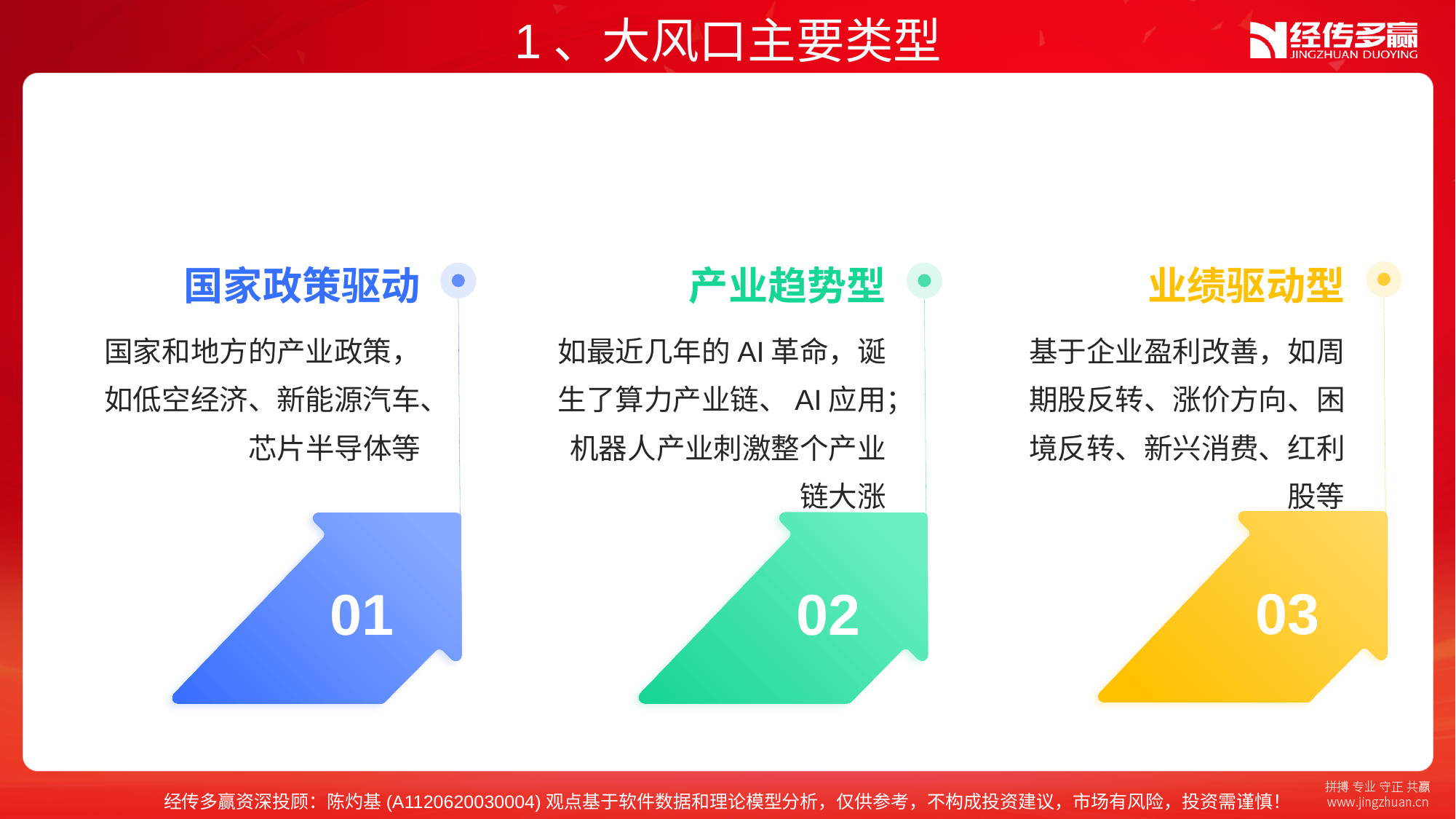

1、大风口主要类型
国家政策驱动
产业趋势型
业绩驱动型

国家和地方的产业政策，如低空经济、新能源汽车、芯片半导体等

如最近几年的AI革命，诞生了算力产业链、AI应用；机器人产业刺激整个产业链大涨
基于企业盈利改善，如周期股反转、涨价方向、困境反转、新兴消费、红利股等

03
02
01